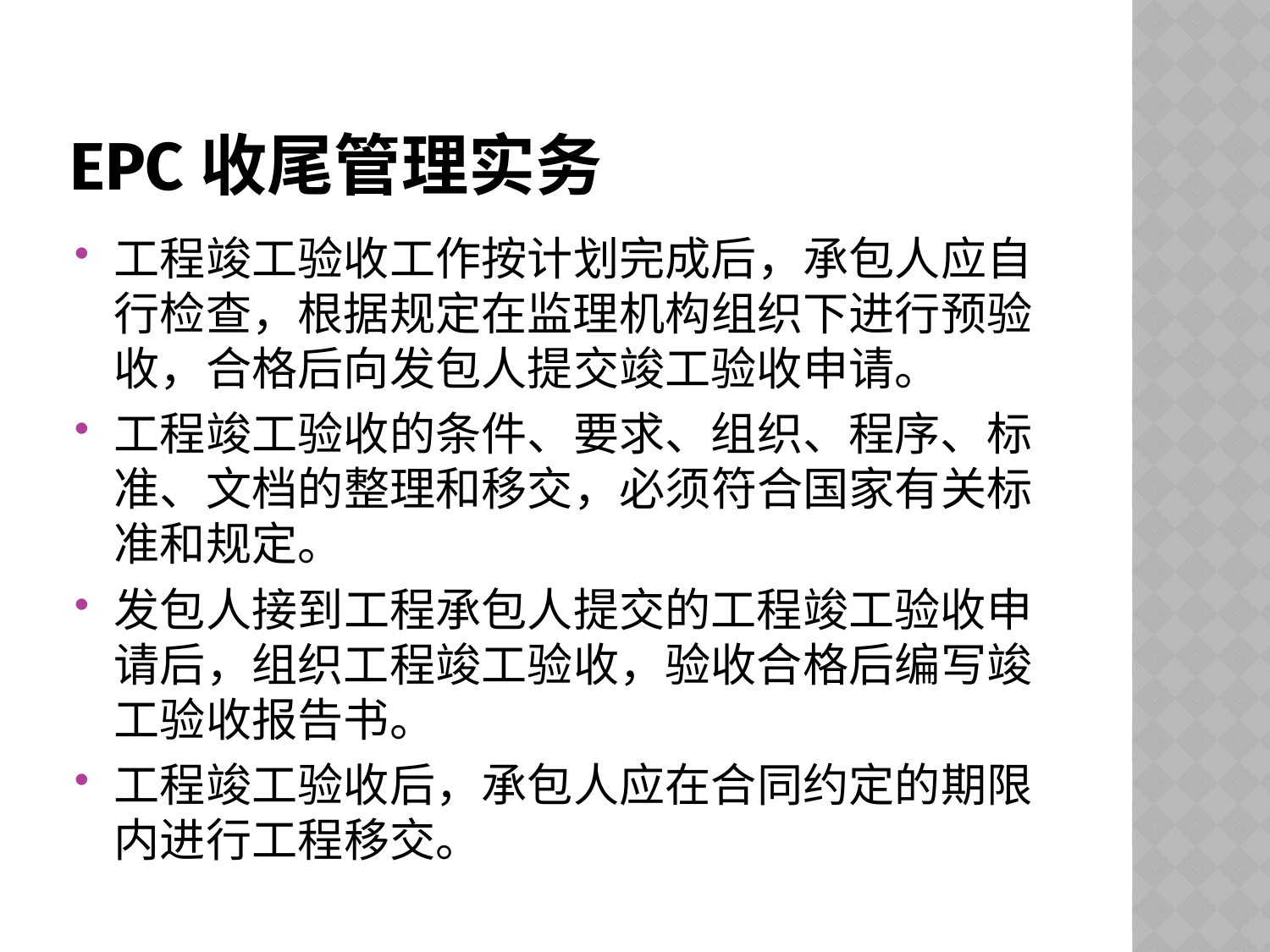

# EPC收尾管理实务
工程竣工验收工作按计划完成后，承包人应自行检查，根据规定在监理机构组织下进行预验收，合格后向发包人提交竣工验收申请。
工程竣工验收的条件、要求、组织、程序、标准、文档的整理和移交，必须符合国家有关标准和规定。
发包人接到工程承包人提交的工程竣工验收申请后，组织工程竣工验收，验收合格后编写竣工验收报告书。
工程竣工验收后，承包人应在合同约定的期限内进行工程移交。